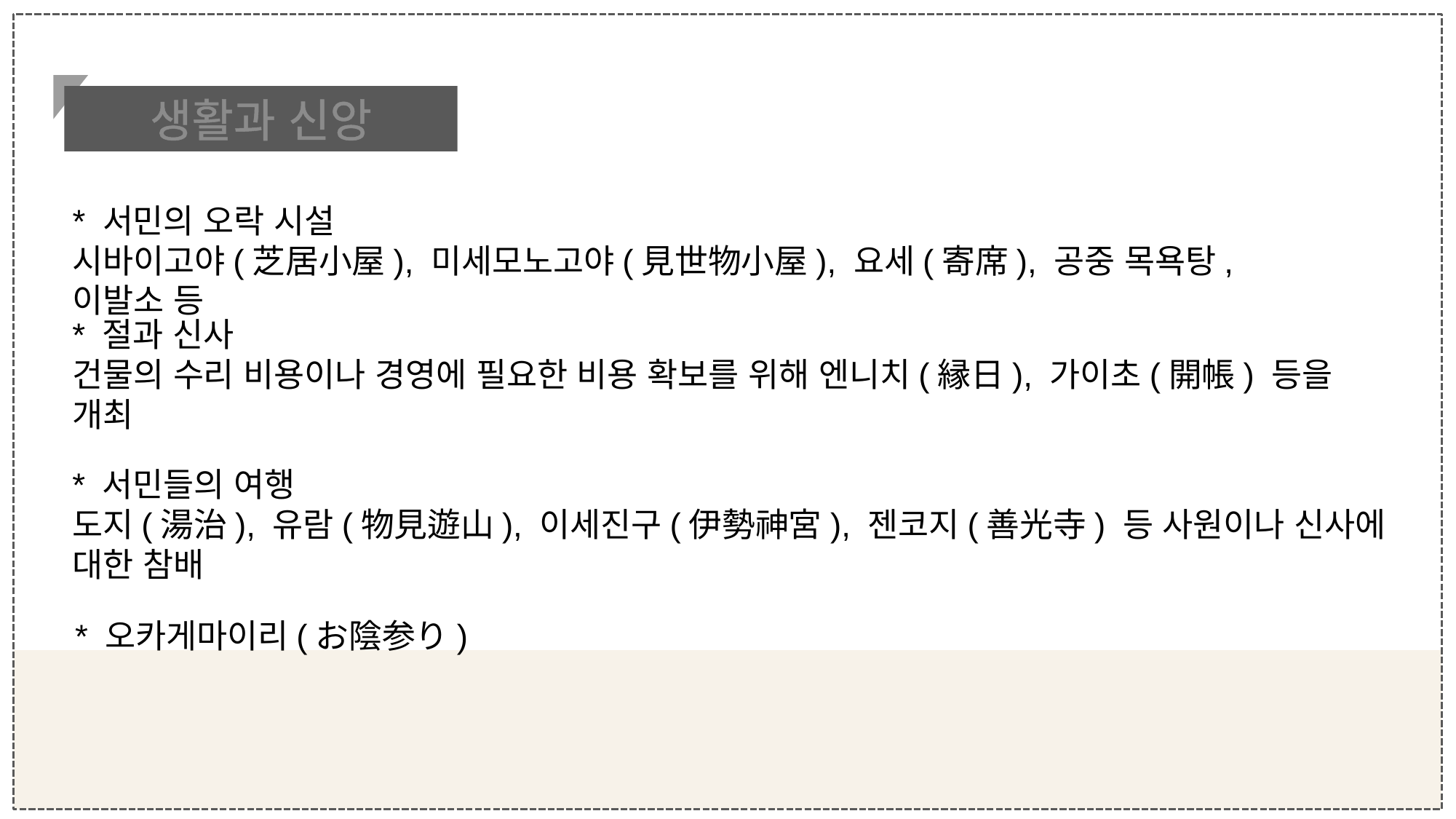

생활과 신앙
* 서민의 오락 시설
시바이고야(芝居小屋), 미세모노고야(見世物小屋), 요세(寄席), 공중 목욕탕, 이발소 등
* 절과 신사
건물의 수리 비용이나 경영에 필요한 비용 확보를 위해 엔니치(縁日), 가이초(開帳) 등을
개최
* 서민들의 여행
도지(湯治), 유람(物見遊山), 이세진구(伊勢神宮), 젠코지(善光寺) 등 사원이나 신사에 대한 참배
* 오카게마이리(お陰参り)